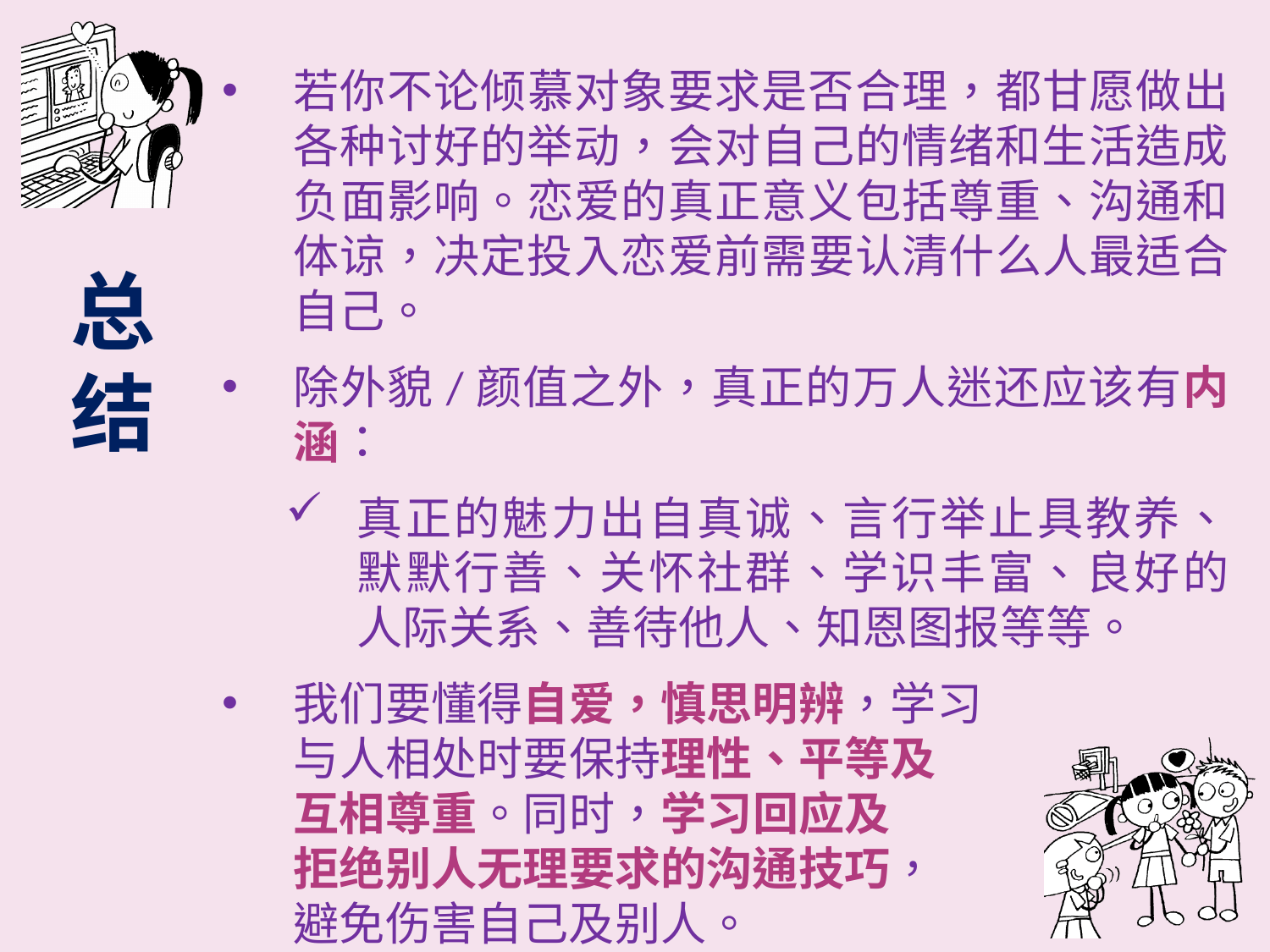

若你不论倾慕对象要求是否合理，都甘愿做出各种讨好的举动，会对自己的情绪和生活造成负面影响。恋爱的真正意义包括尊重、沟通和体谅，决定投入恋爱前需要认清什么人最适合自己。
除外貌/颜值之外，真正的万人迷还应该有内涵：
真正的魅力出自真诚、言行举止具教养、默默行善、关怀社群、学识丰富、良好的人际关系、善待他人、知恩图报等等。
我们要懂得自爱，慎思明辨，学习
与人相处时要保持理性、平等及
互相尊重。同时，学习回应及
拒绝别人无理要求的沟通技巧，
避免伤害自己及别人。
总
结